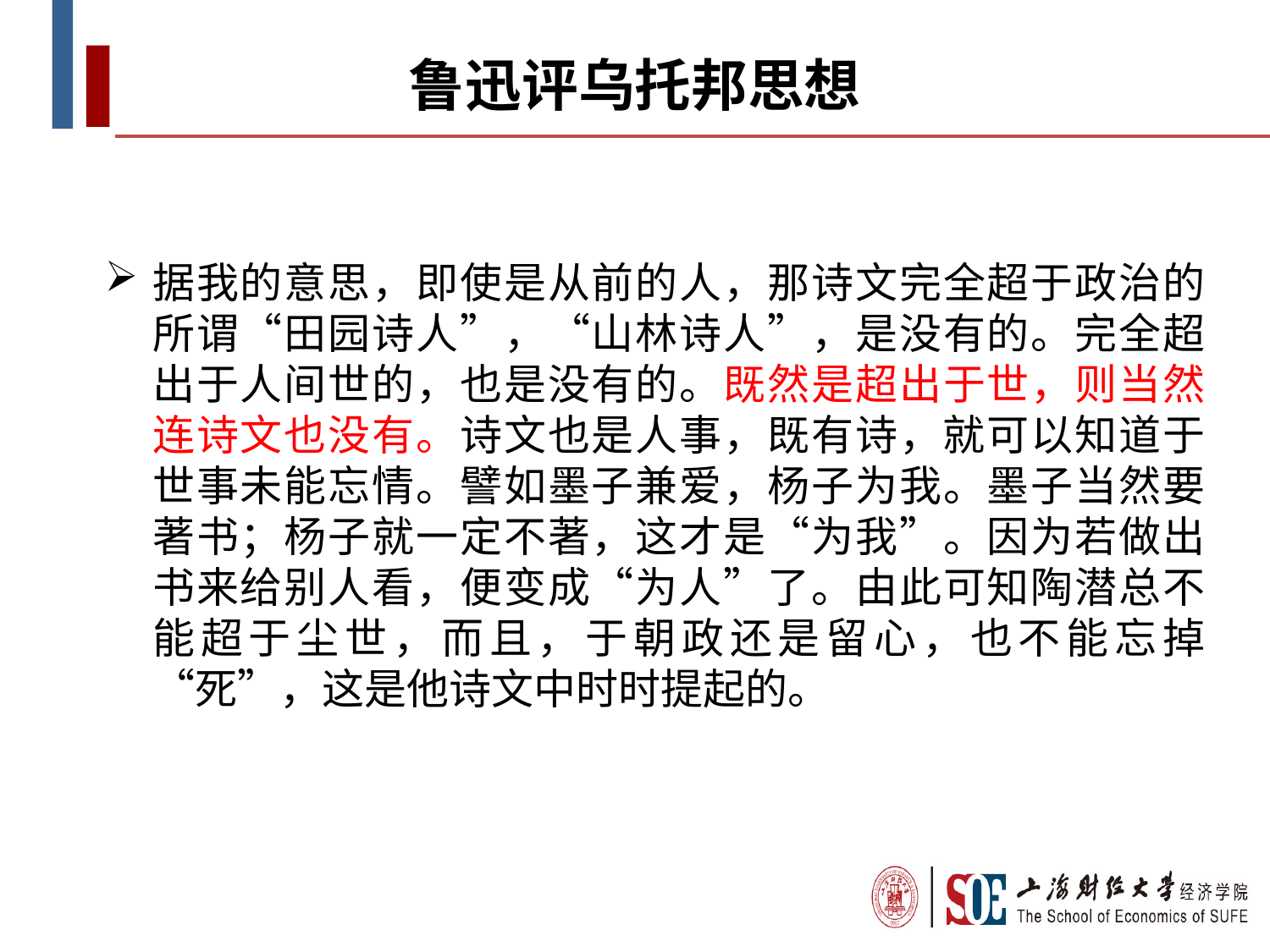

鲁迅评乌托邦思想
据我的意思，即使是从前的人，那诗文完全超于政治的所谓“田园诗人”，“山林诗人”，是没有的。完全超出于人间世的，也是没有的。既然是超出于世，则当然连诗文也没有。诗文也是人事，既有诗，就可以知道于世事未能忘情。譬如墨子兼爱，杨子为我。墨子当然要著书；杨子就一定不著，这才是“为我”。因为若做出书来给别人看，便变成“为人”了。由此可知陶潜总不能超于尘世，而且，于朝政还是留心，也不能忘掉“死”，这是他诗文中时时提起的。